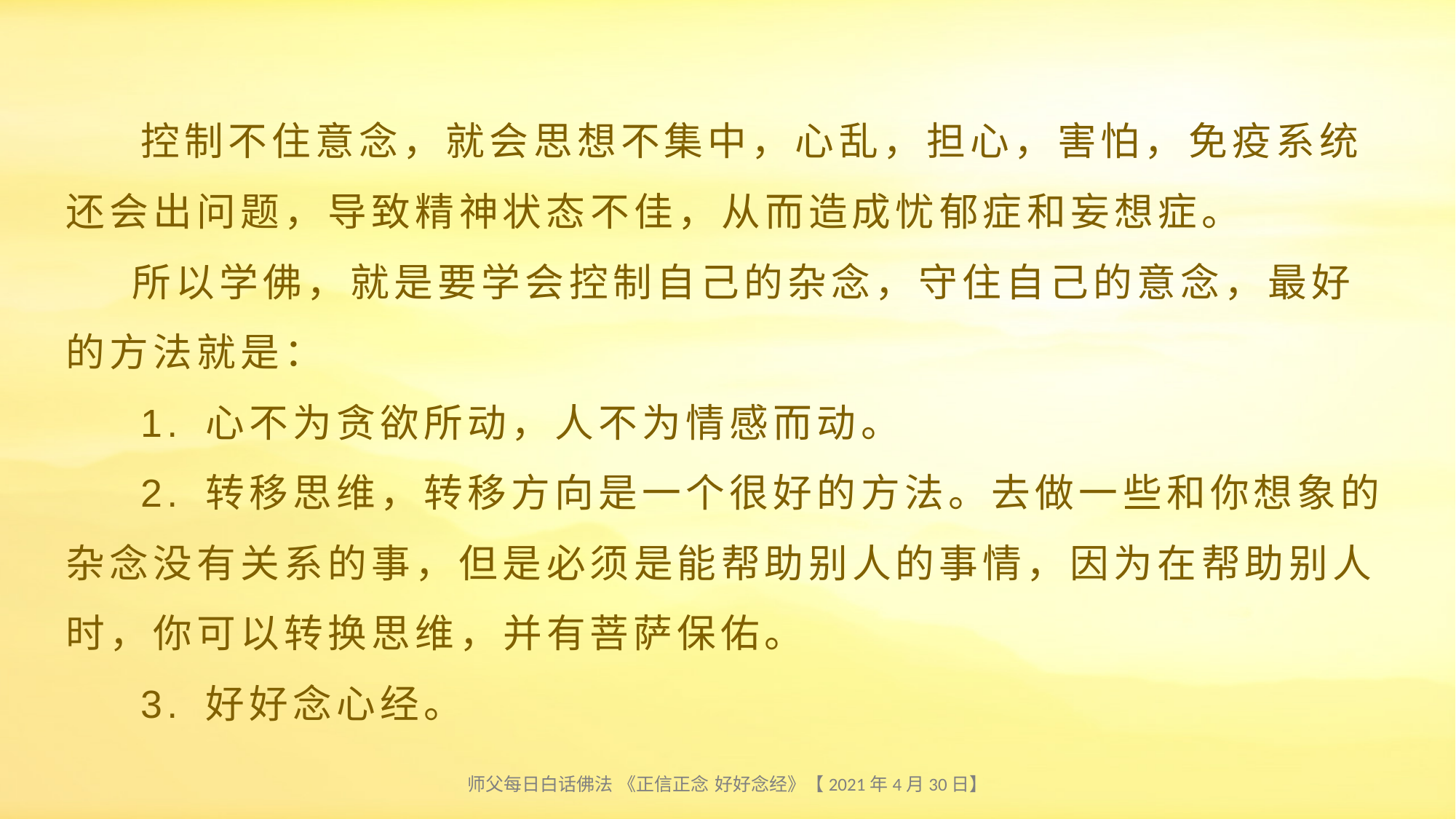

# 控制不住意念，就会思想不集中，心乱，担心，害怕，免疫系统还会出问题，导致精神状态不佳，从而造成忧郁症和妄想症。  所以学佛，就是要学会控制自己的杂念，守住自己的意念，最好的方法就是： 1. 心不为贪欲所动，人不为情感而动。 2. 转移思维，转移方向是一个很好的方法。去做一些和你想象的杂念没有关系的事，但是必须是能帮助别人的事情，因为在帮助别人时，你可以转换思维，并有菩萨保佑。 3. 好好念心经。
师父每日白话佛法 《正信正念 好好念经》【2021年4月30日】